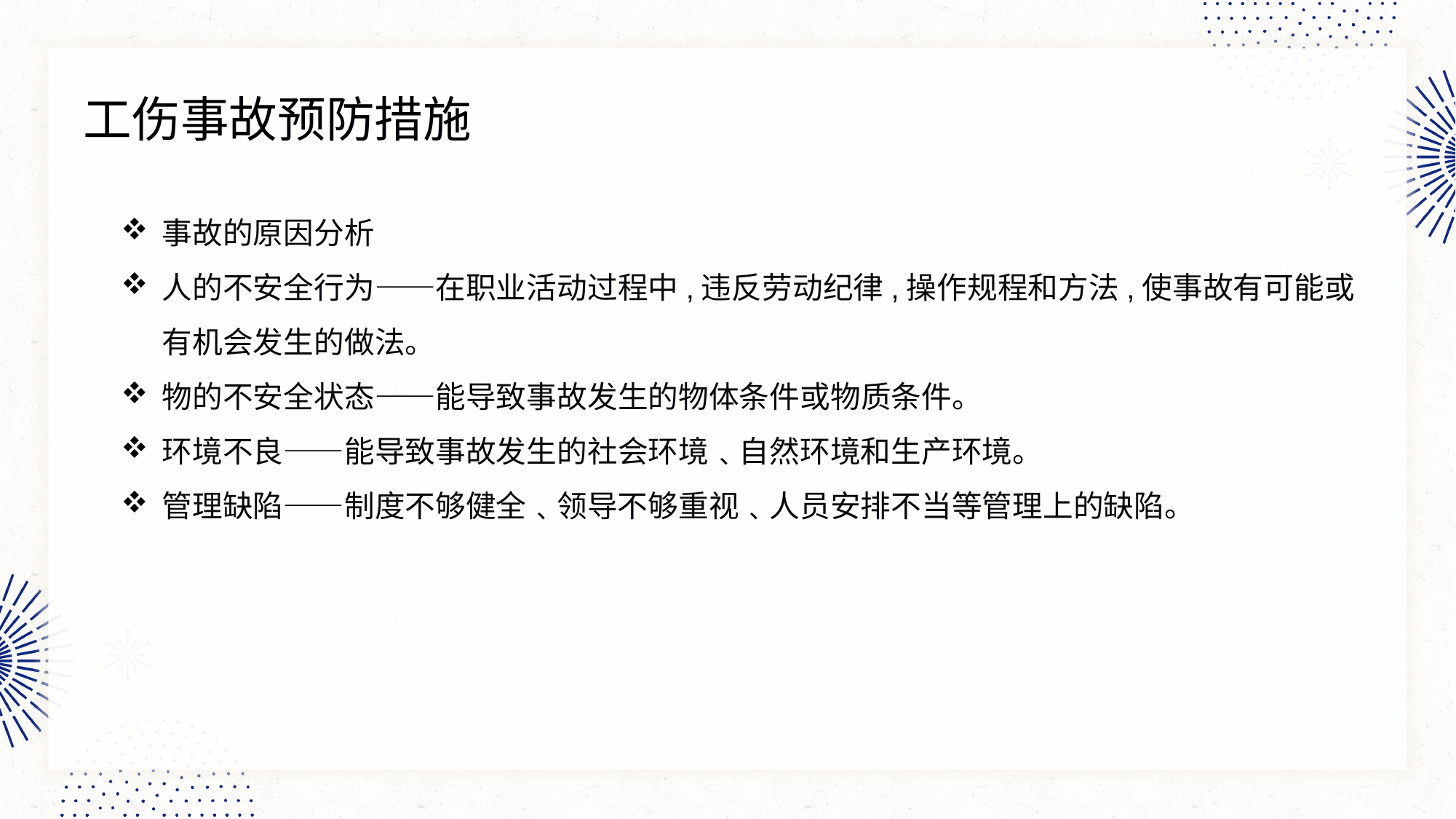

工伤事故预防措施
事故的原因分析
人的不安全行为——在职业活动过程中,违反劳动纪律,操作规程和方法,使事故有可能或有机会发生的做法。
物的不安全状态——能导致事故发生的物体条件或物质条件。
环境不良——能导致事故发生的社会环境﹑自然环境和生产环境。
管理缺陷——制度不够健全﹑领导不够重视﹑人员安排不当等管理上的缺陷。